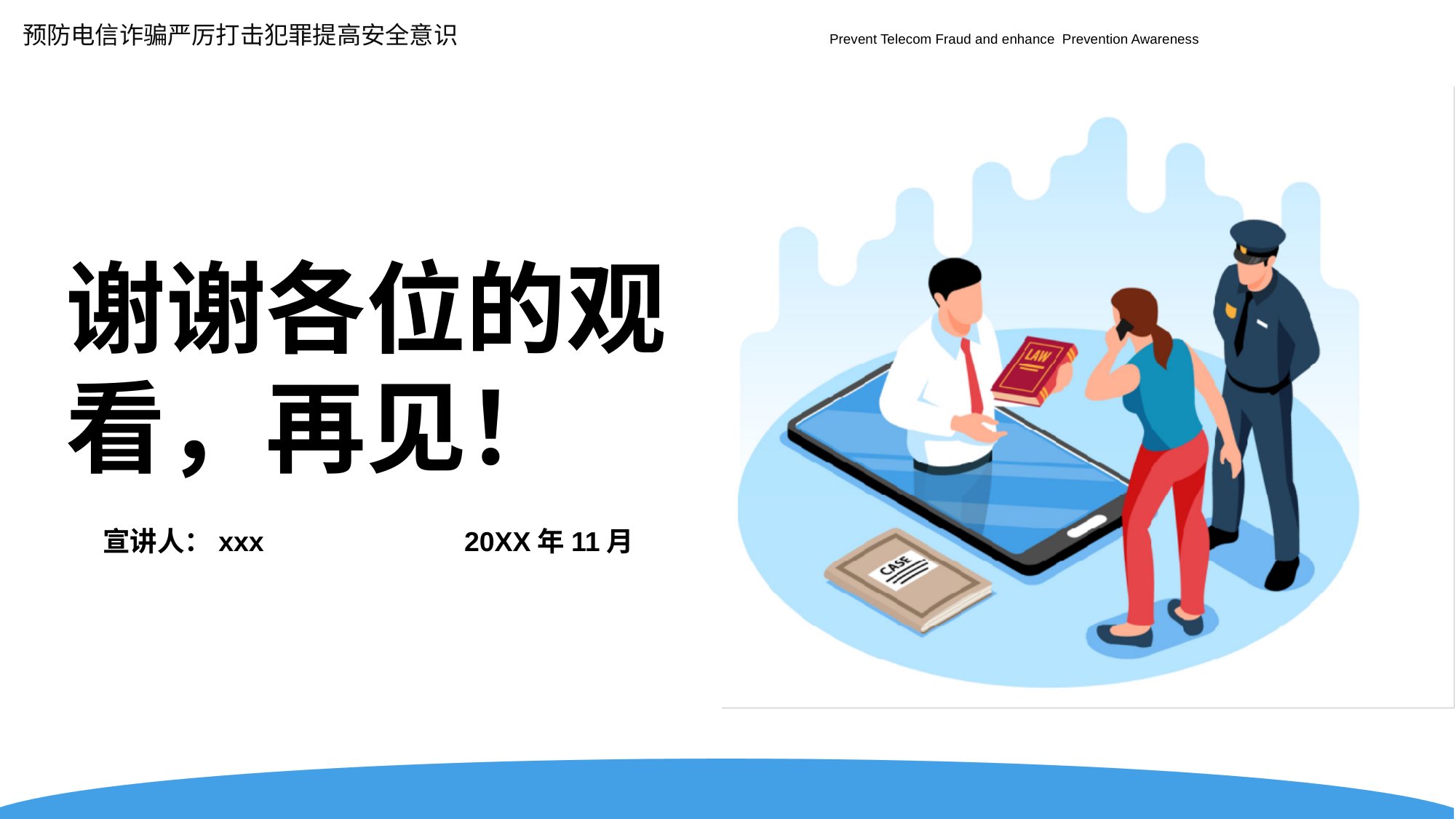

预防电信诈骗严厉打击犯罪提高安全意识                                                                   Prevent Telecom Fraud and enhance  Prevention Awareness

谢谢各位的观看，再见！
宣讲人：xxx
20XX年11月